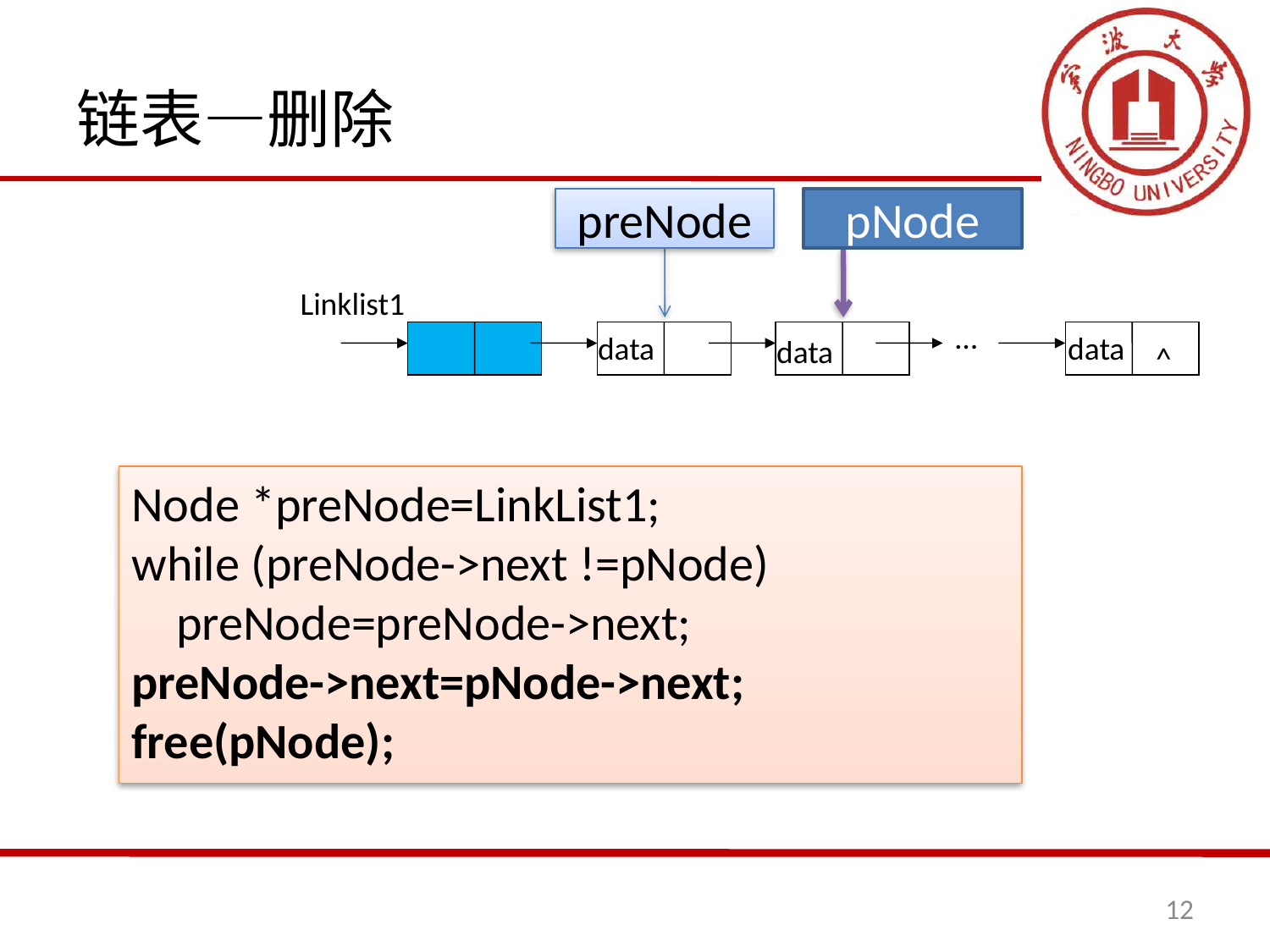

# 链表—删除
preNode
pNode

Linklist1
…

data

data
data

^

Node *preNode=LinkList1;
while (preNode->next !=pNode)
    preNode=preNode->next;
preNode->next=pNode->next;
free(pNode);

12